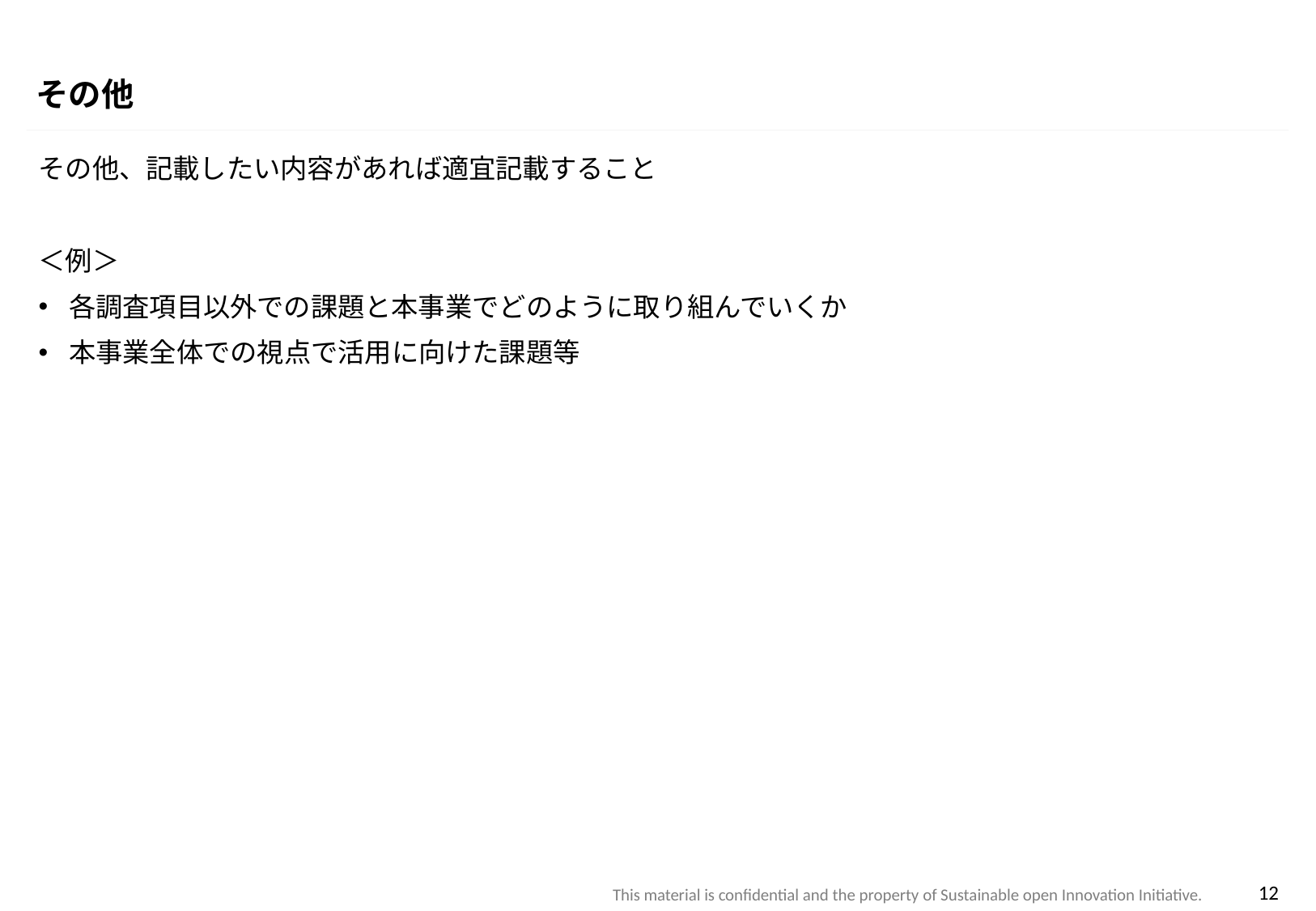

その他
その他、記載したい内容があれば適宜記載すること

＜例＞
各調査項目以外での課題と本事業でどのように取り組んでいくか
本事業全体での視点で活用に向けた課題等